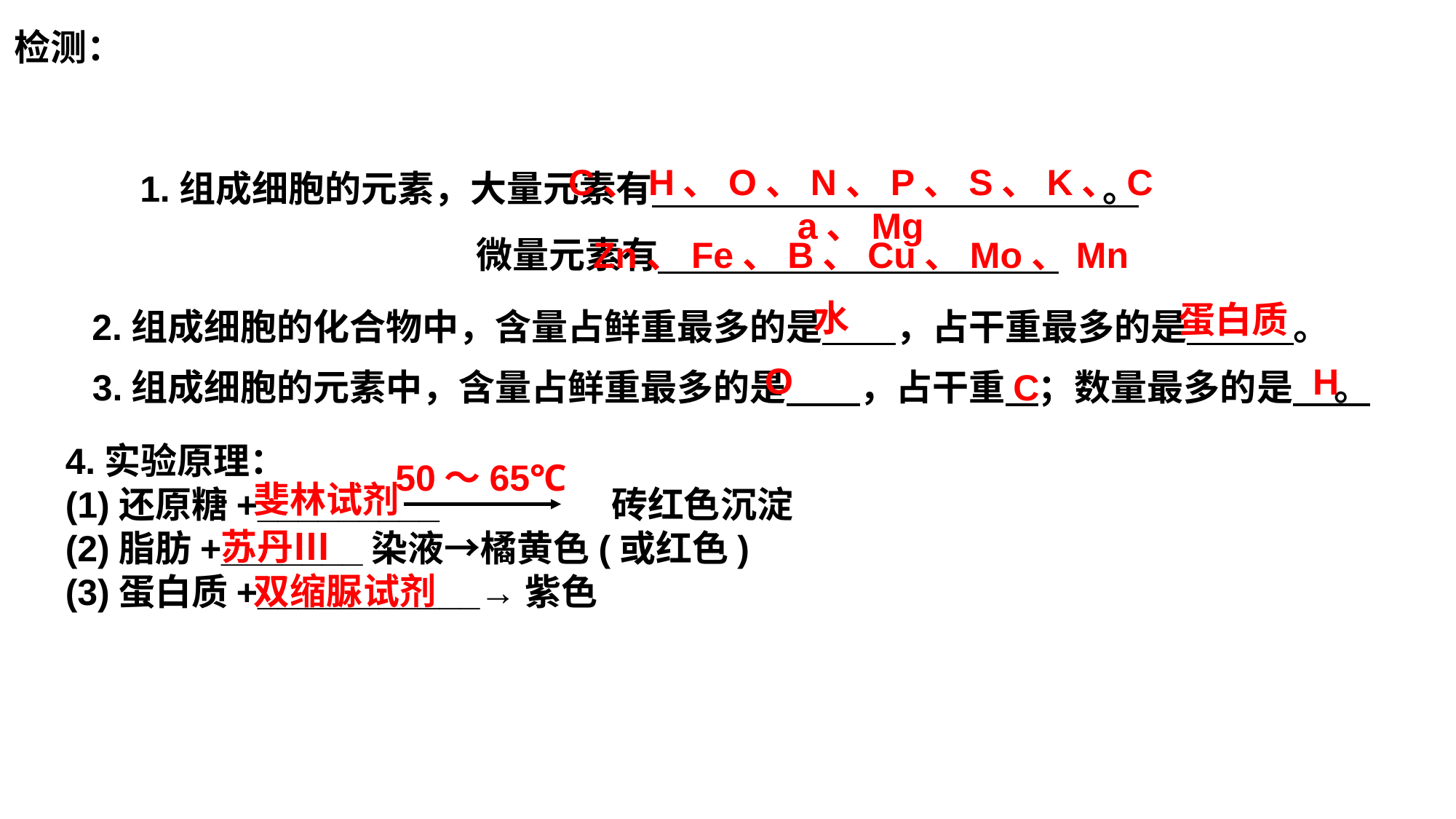

检测：
C、H、O、N、P、S、K、Ca、Mg
1.组成细胞的元素，大量元素有                                                       。
微量元素有
Zn、Fe、B、Cu、Mo、Mn
水
蛋白质
2.组成细胞的化合物中，含量占鲜重最多的是         ，占干重最多的是             。
O
H
3.组成细胞的元素中，含量占鲜重最多的是         ，占干重    ；数量最多的是     。
C
4.实验原理：
(1)还原糖+_________                砖红色沉淀
(2)脂肪+_______染液→橘黄色(或红色)
(3)蛋白质+___________→紫色
50～65℃
斐林试剂
苏丹Ⅲ
双缩脲试剂